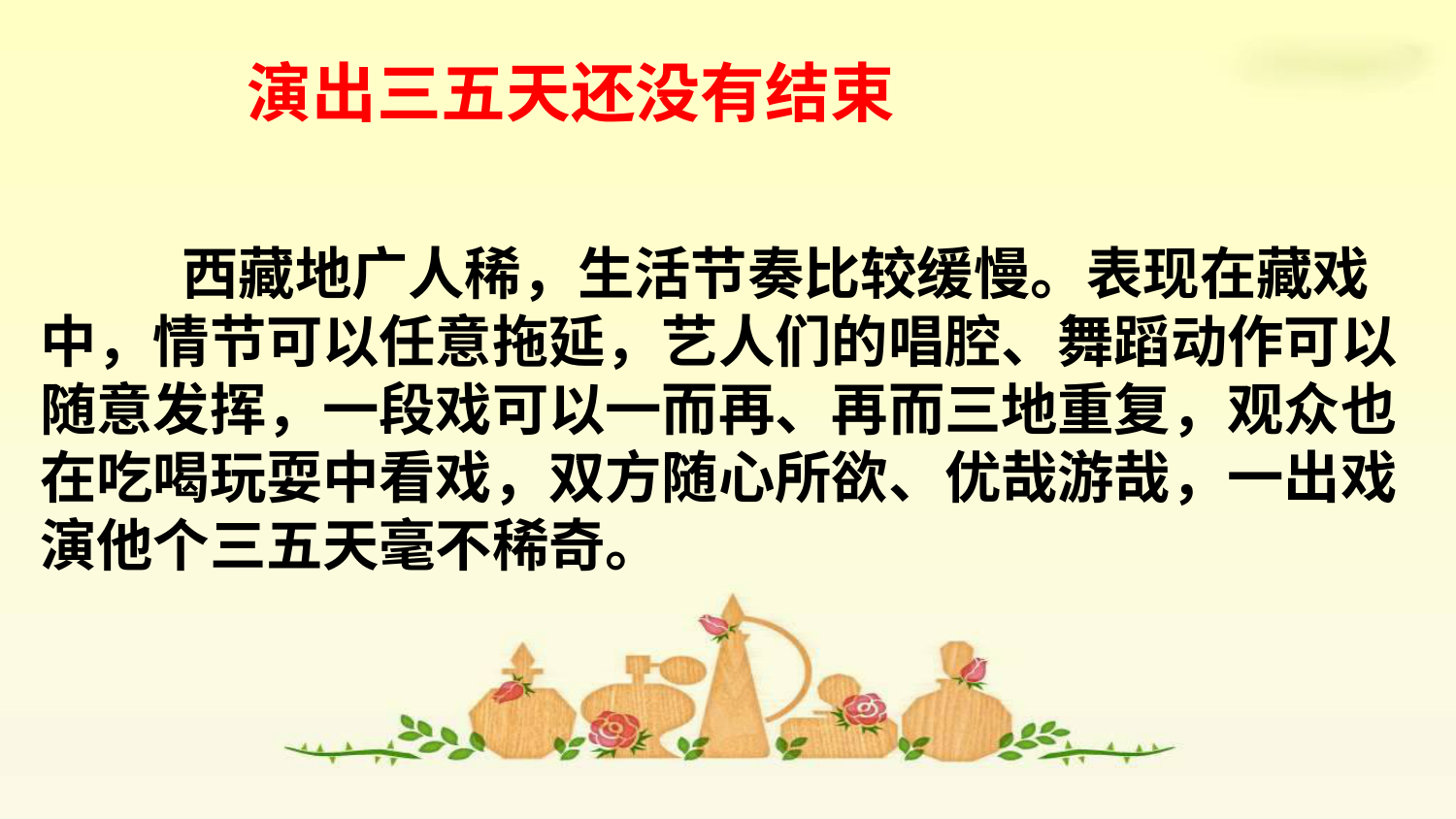

演出三五天还没有结束
          西藏地广人稀，生活节奏比较缓慢。表现在藏戏中，情节可以任意拖延，艺人们的唱腔、舞蹈动作可以随意发挥，一段戏可以一而再、再而三地重复，观众也在吃喝玩耍中看戏，双方随心所欲、优哉游哉，一出戏演他个三五天毫不稀奇。